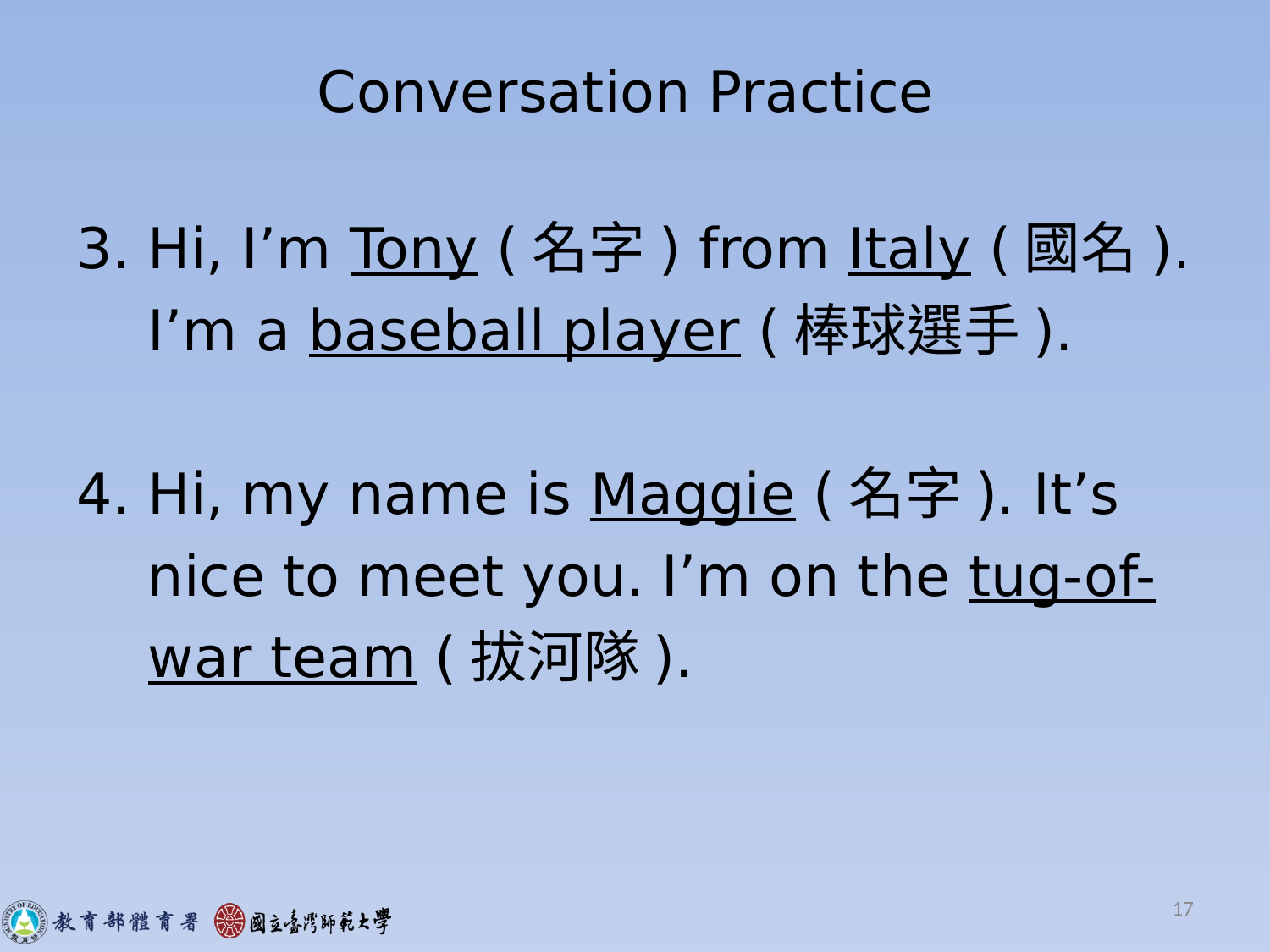

# Conversation Practice

3. Hi, I’m Tony (名字) from Italy (國名).
    I’m a baseball player (棒球選手).

4. Hi, my name is Maggie (名字). It’s
    nice to meet you. I’m on the tug-of-
    war team (拔河隊).

17